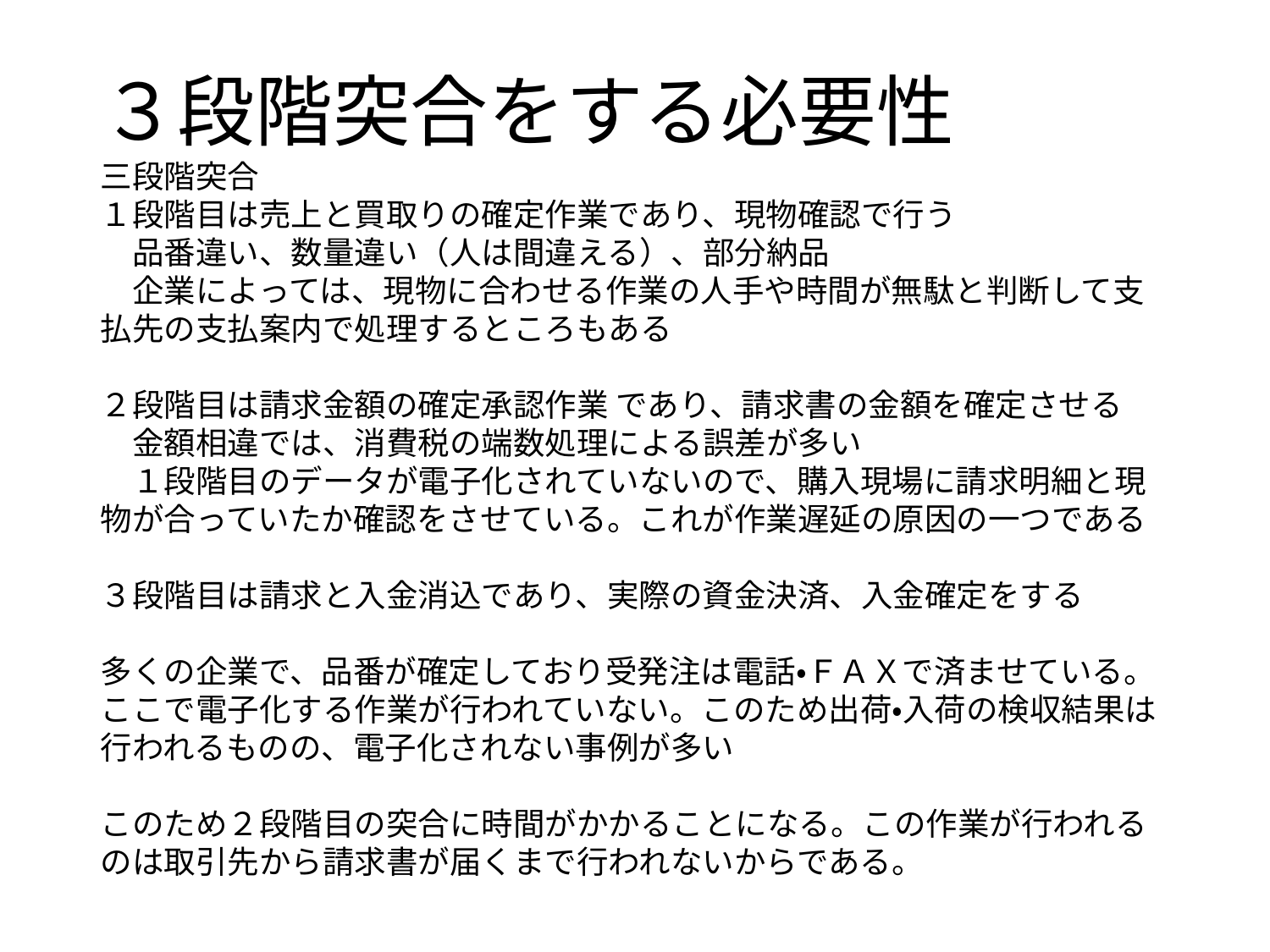

# ３段階突合をする必要性
三段階突合
１段階目は売上と買取りの確定作業であり、現物確認で行う
　品番違い、数量違い（人は間違える）、部分納品
　企業によっては、現物に合わせる作業の人手や時間が無駄と判断して支払先の支払案内で処理するところもある

２段階目は請求金額の確定承認作業 であり、請求書の金額を確定させる
　金額相違では、消費税の端数処理による誤差が多い
　１段階目のデータが電子化されていないので、購入現場に請求明細と現物が合っていたか確認をさせている。これが作業遅延の原因の一つである

３段階目は請求と入金消込であり、実際の資金決済、入金確定をする

多くの企業で、品番が確定しており受発注は電話・ＦＡＸで済ませている。
ここで電子化する作業が行われていない。このため出荷・入荷の検収結果は行われるものの、電子化されない事例が多い

このため２段階目の突合に時間がかかることになる。この作業が行われるのは取引先から請求書が届くまで行われないからである。